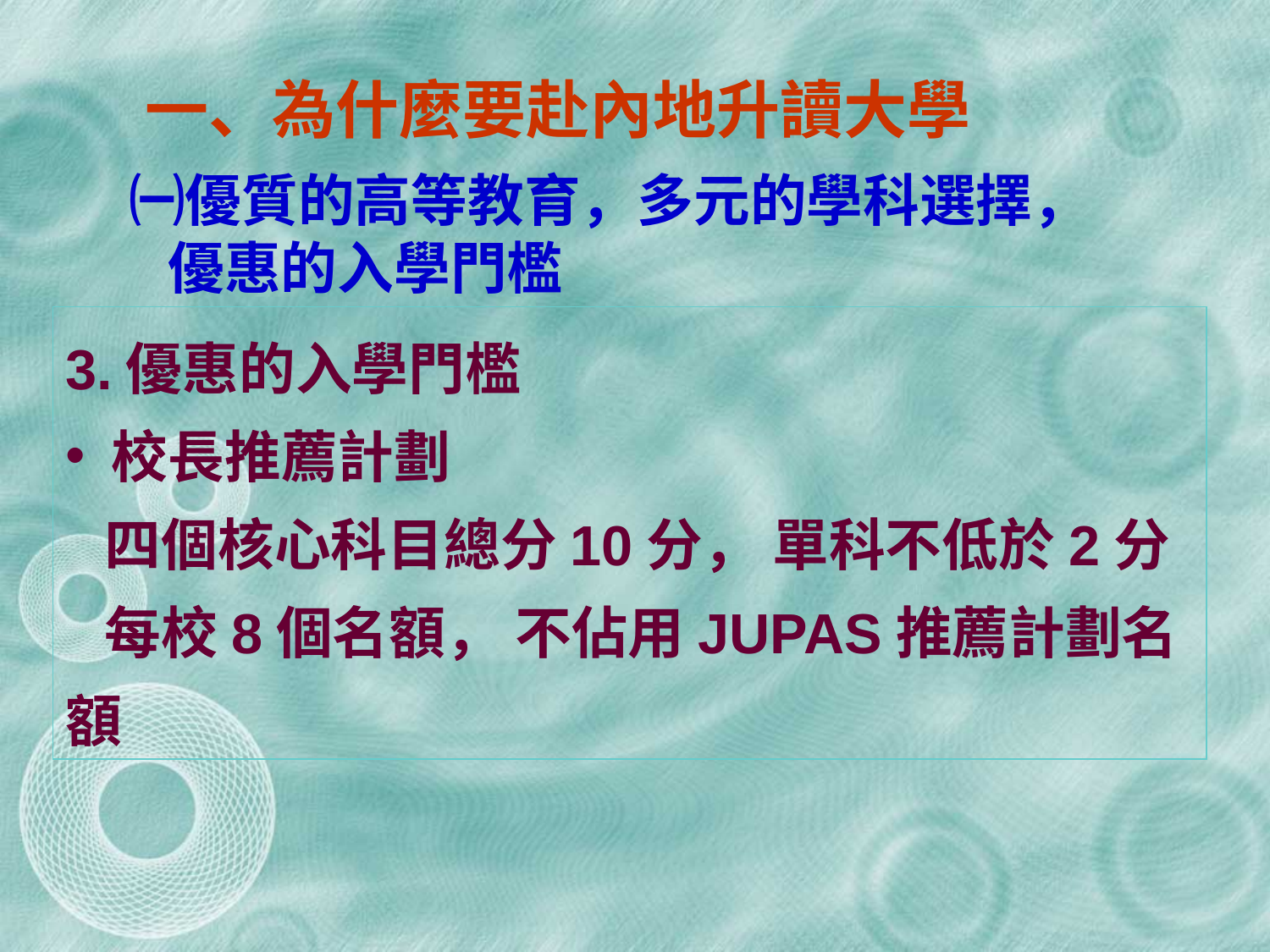

一、為什麼要赴內地升讀大學
㈠優質的高等教育，多元的學科選擇，
  優惠的入學門檻
3.優惠的入學門檻
 校長推薦計劃
  四個核心科目總分10分， 單科不低於2分
  每校8個名額， 不佔用JUPAS推薦計劃名額